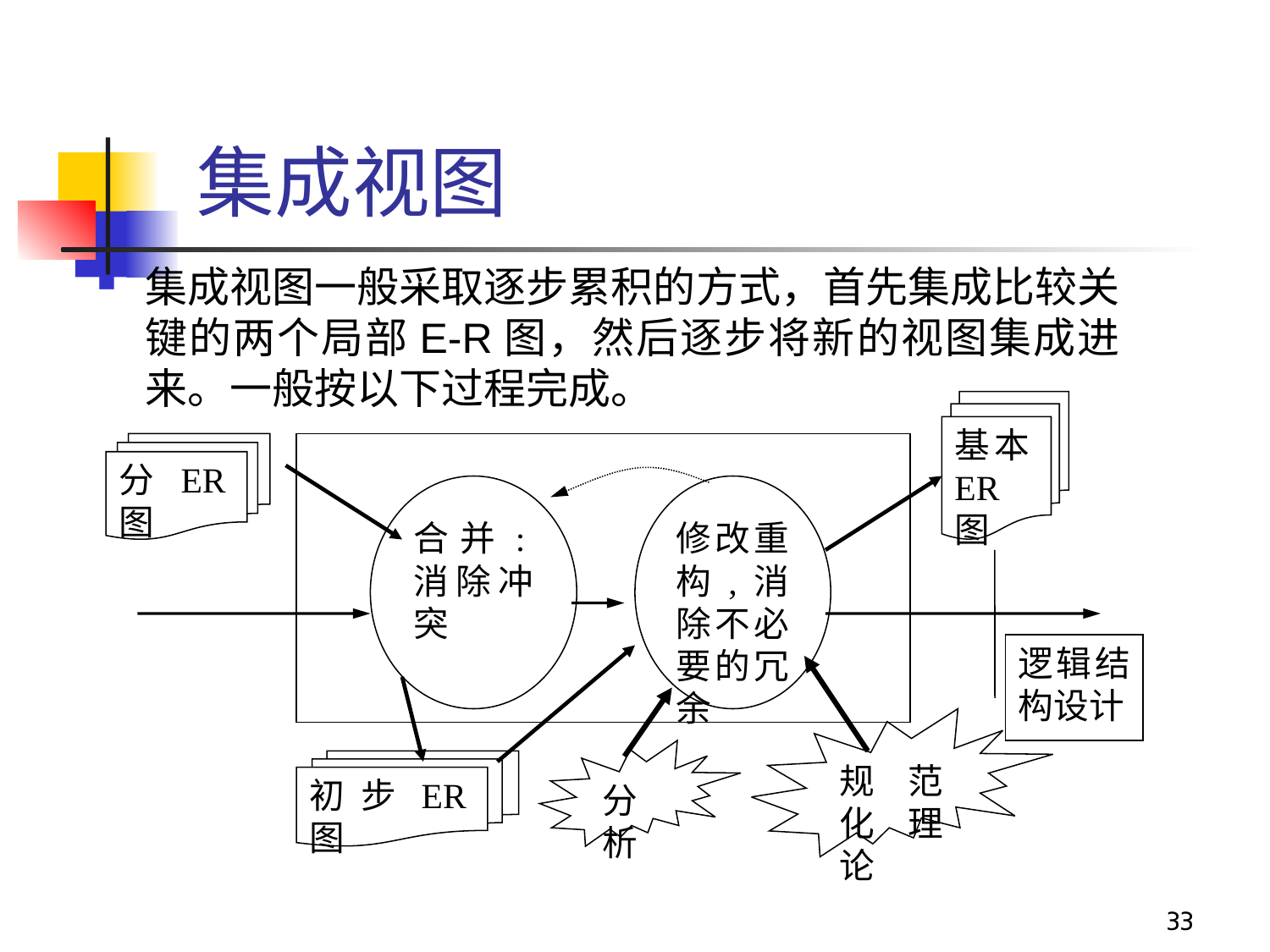

# 集成视图
集成视图一般采取逐步累积的方式，首先集成比较关键的两个局部E-R图，然后逐步将新的视图集成进来。一般按以下过程完成。
基本ER图
分ER图

合并:消除冲突
修改重构,消除不必要的冗余

逻辑结构设计

规范化理论
分析
初步ER图
33